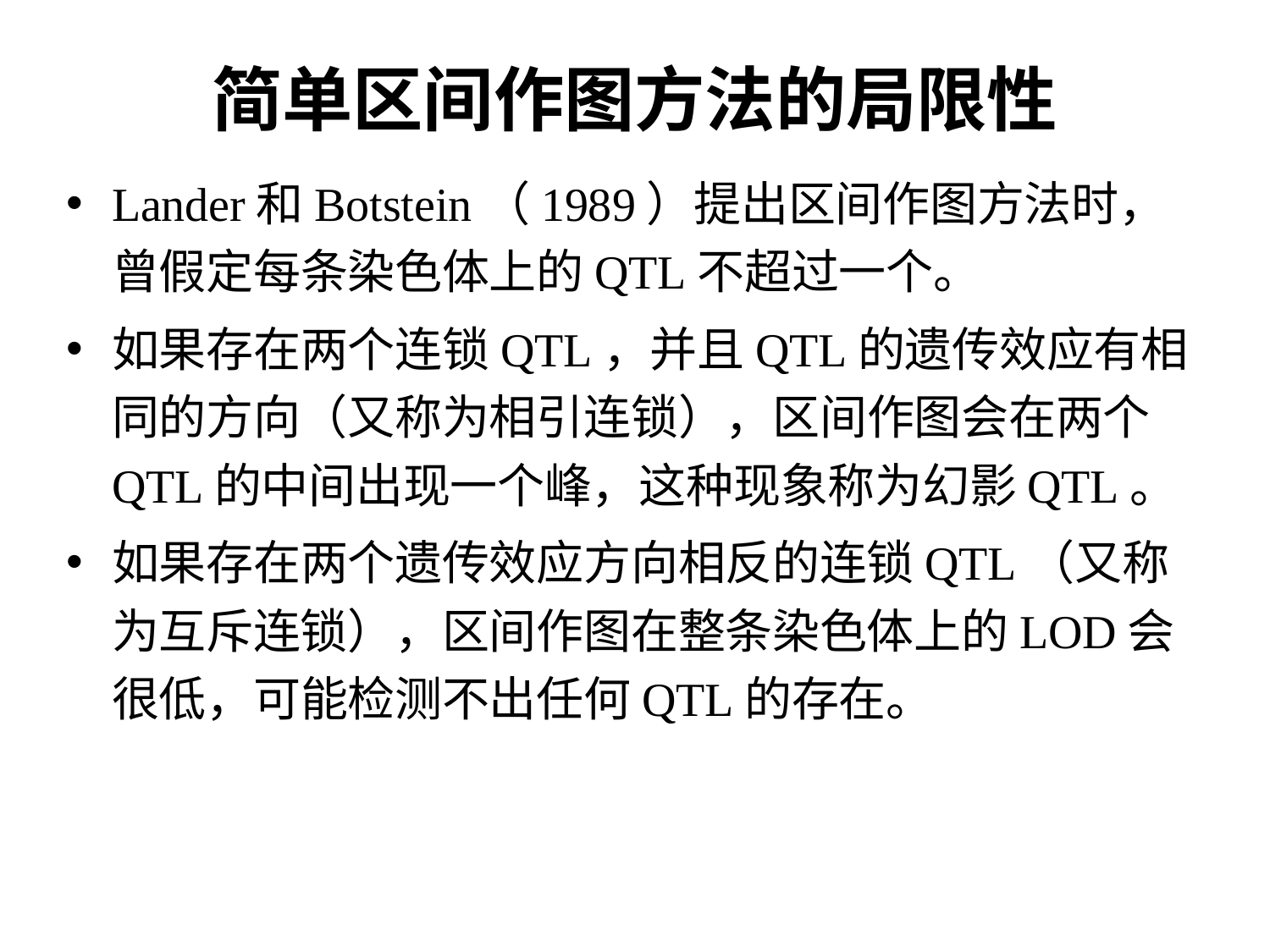

# 简单区间作图方法的局限性
Lander和Botstein（1989）提出区间作图方法时，曾假定每条染色体上的QTL不超过一个。
如果存在两个连锁QTL，并且QTL的遗传效应有相同的方向（又称为相引连锁），区间作图会在两个QTL的中间出现一个峰，这种现象称为幻影QTL。
如果存在两个遗传效应方向相反的连锁QTL（又称为互斥连锁），区间作图在整条染色体上的LOD会很低，可能检测不出任何QTL的存在。